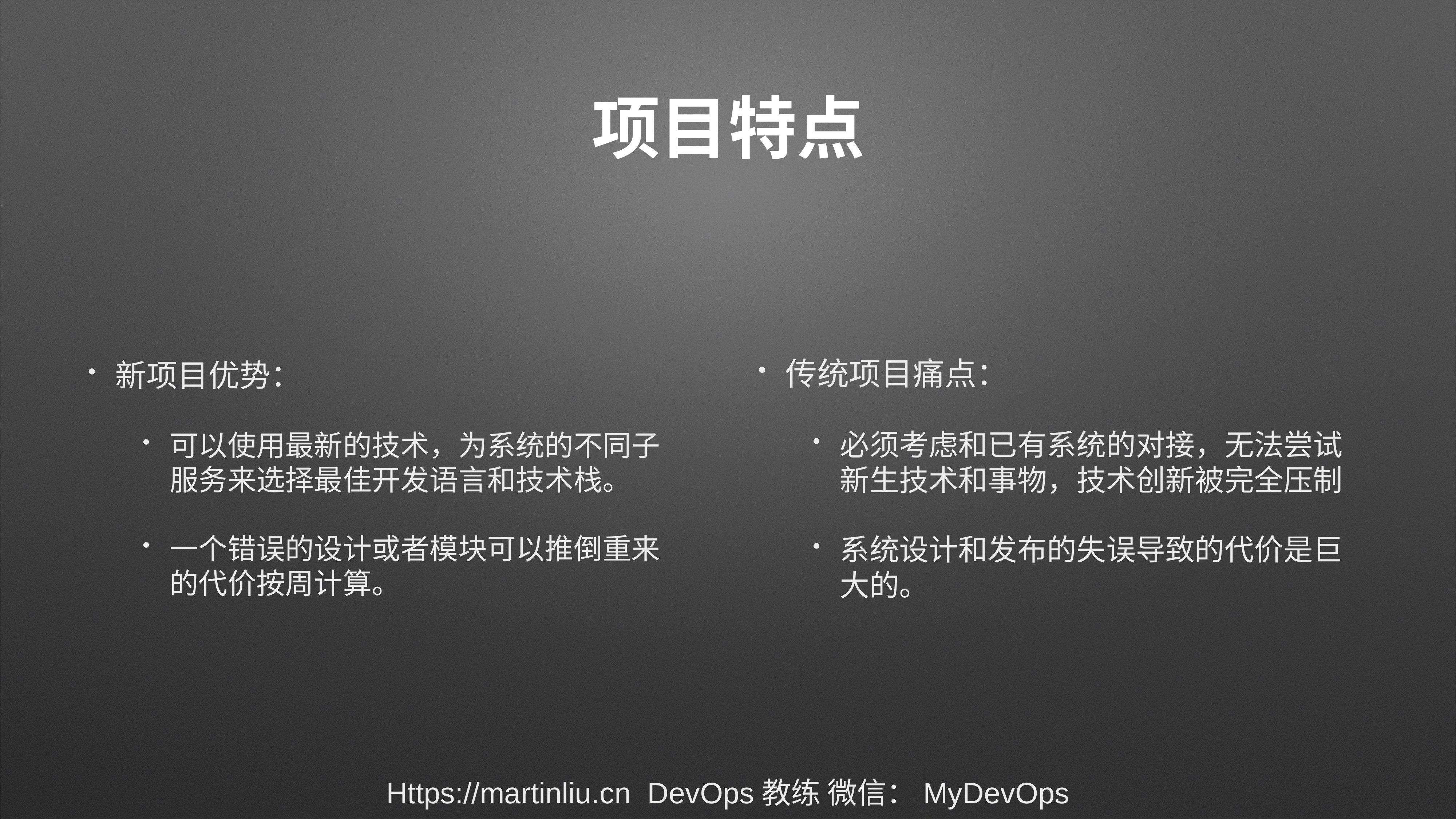

# 项目特点
新项目优势：
可以使用最新的技术，为系统的不同子服务来选择最佳开发语言和技术栈。
一个错误的设计或者模块可以推倒重来的代价按周计算。
传统项目痛点：
必须考虑和已有系统的对接，无法尝试新生技术和事物，技术创新被完全压制
系统设计和发布的失误导致的代价是巨大的。